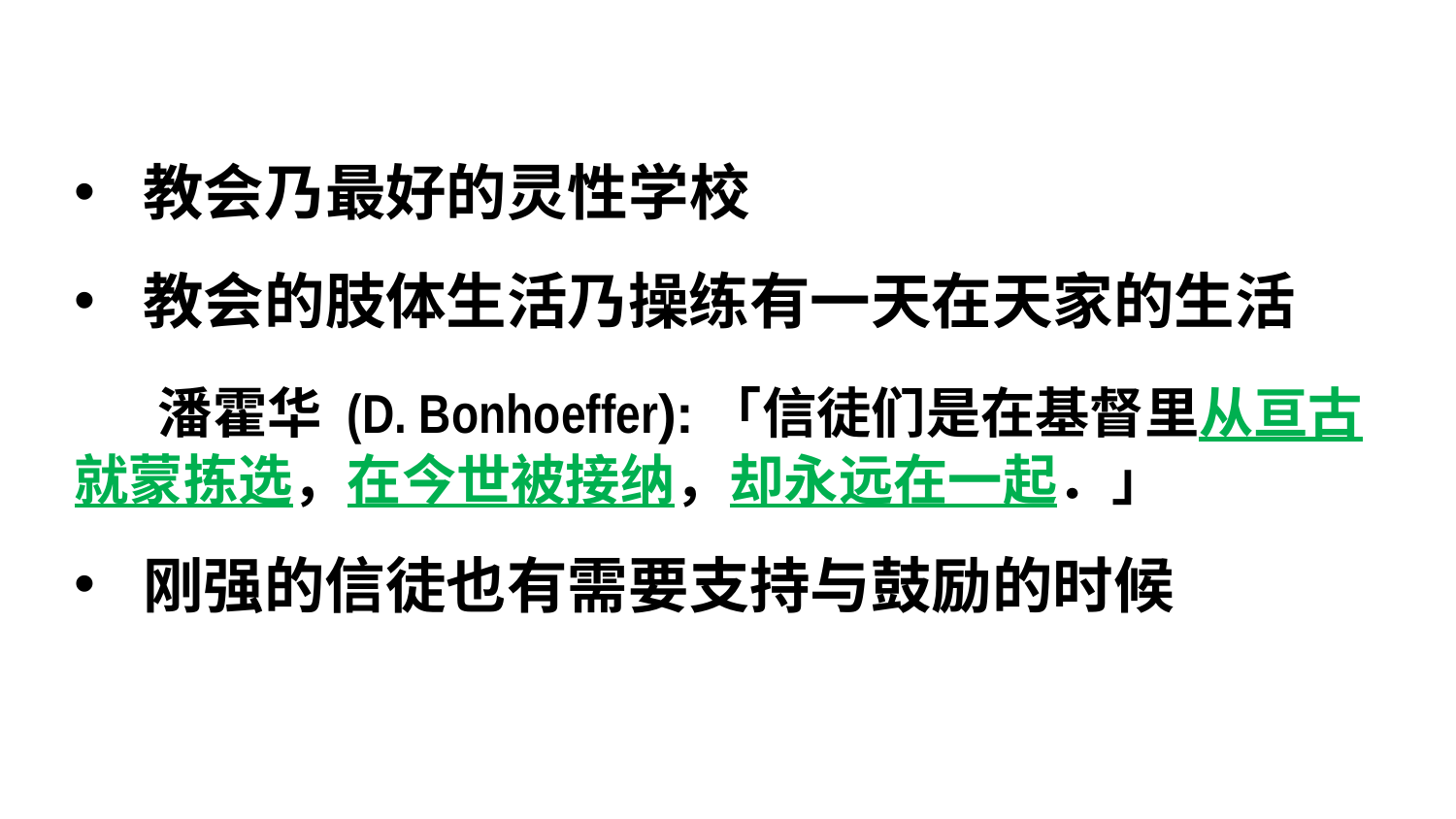

教会乃最好的灵性学校

教会的肢体生活乃操练有一天在天家的生活

     潘霍华 (D. Bonhoeffer):「信徒们是在基督里从亘古就蒙拣选，在今世被接纳，却永远在一起．」

刚强的信徒也有需要支持与鼓励的时候